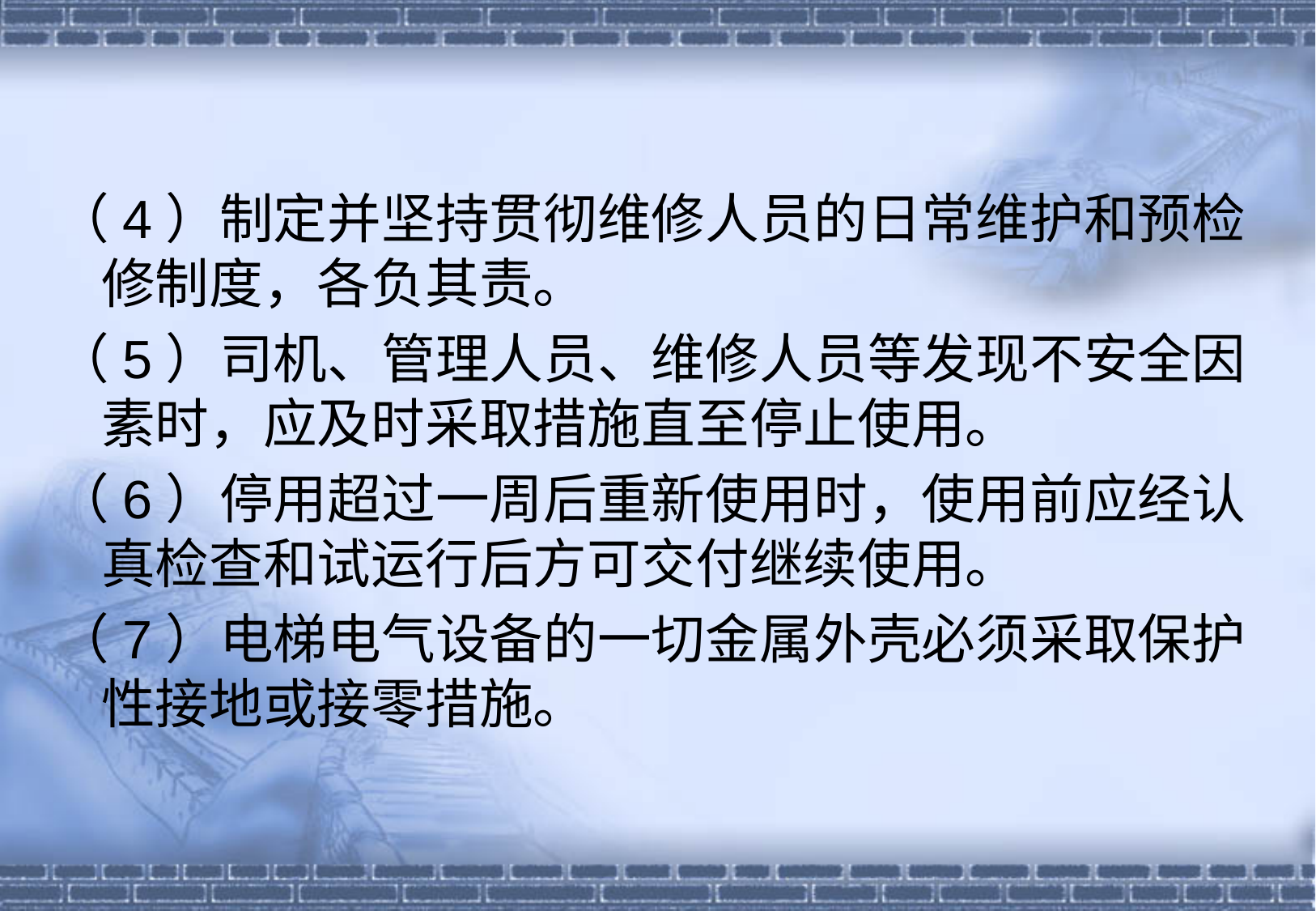

（4）制定并坚持贯彻维修人员的日常维护和预检修制度，各负其责。
（5）司机、管理人员、维修人员等发现不安全因素时，应及时采取措施直至停止使用。
（6）停用超过一周后重新使用时，使用前应经认真检查和试运行后方可交付继续使用。
（7）电梯电气设备的一切金属外壳必须采取保护性接地或接零措施。